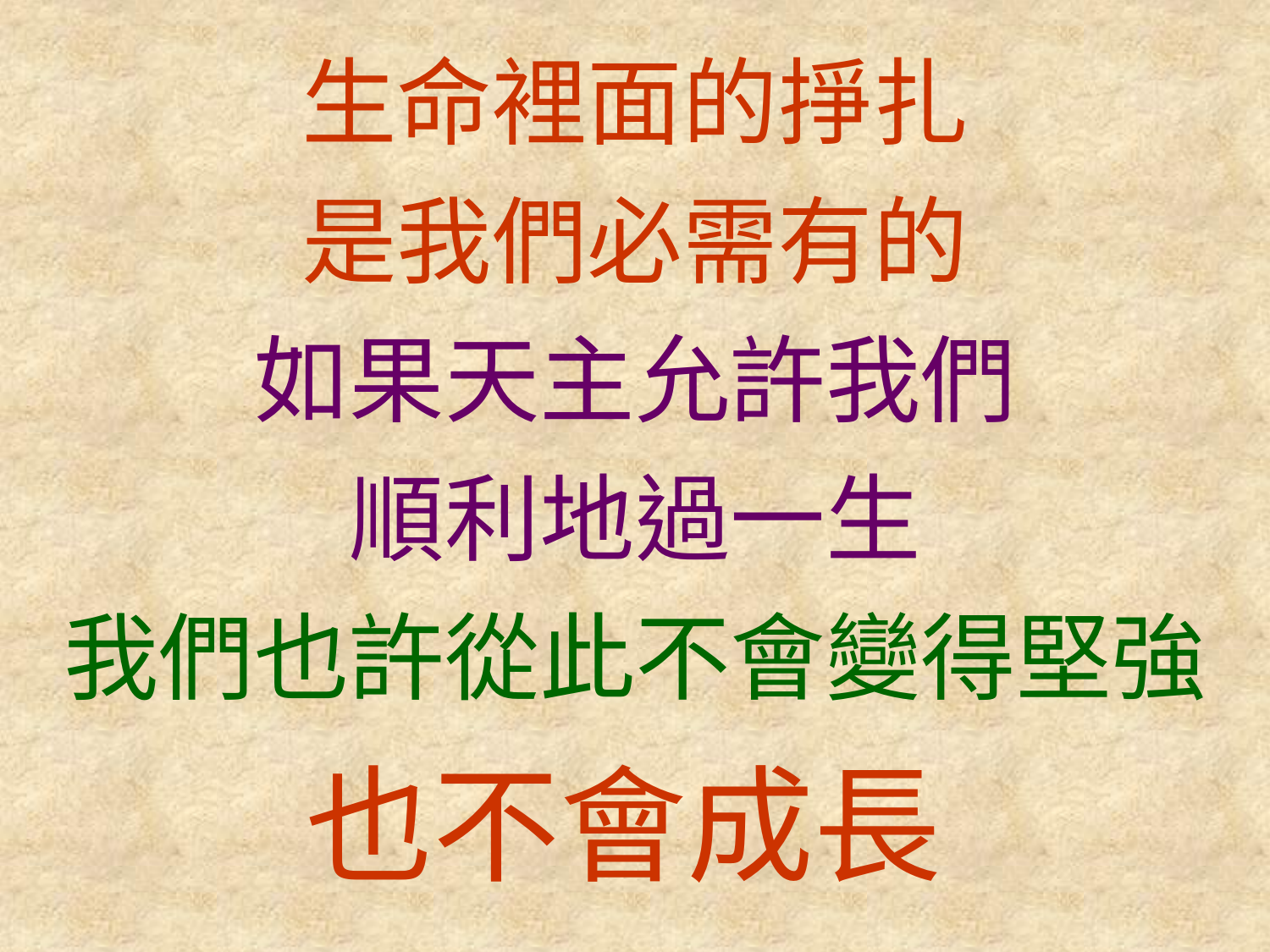

生命裡面的掙扎
是我們必需有的
如果天主允許我們
順利地過一生
我們也許從此不會變得堅強
也不會成長